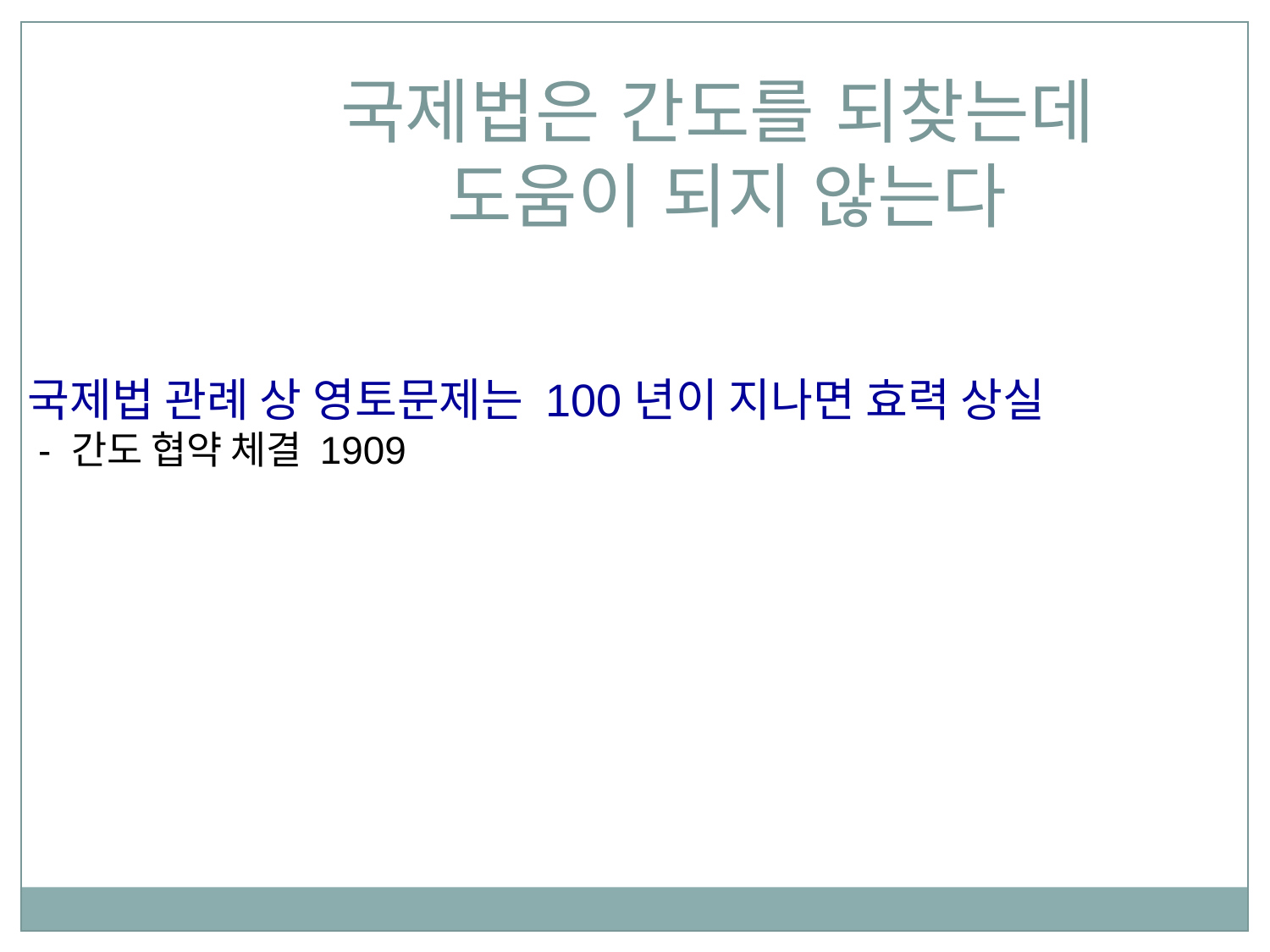

국제법은 간도를 되찾는데
도움이 되지 않는다

국제법 관례 상 영토문제는 100년이 지나면 효력 상실
 - 간도 협약 체결 1909